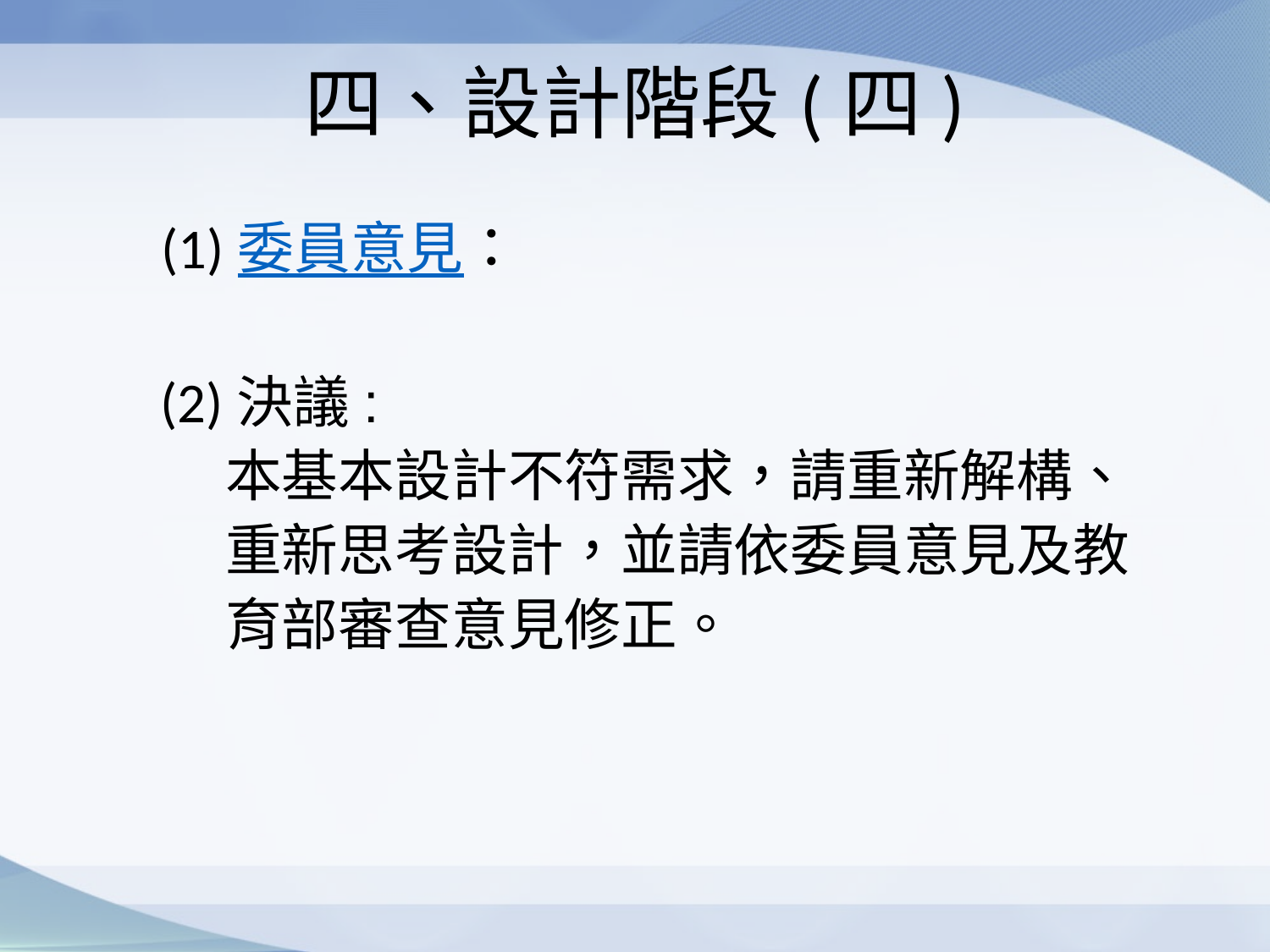

# 四、設計階段(四)
     (1)委員意見：

    (2)決議:
         本基本設計不符需求，請重新解構、
         重新思考設計，並請依委員意見及教
         育部審查意見修正。